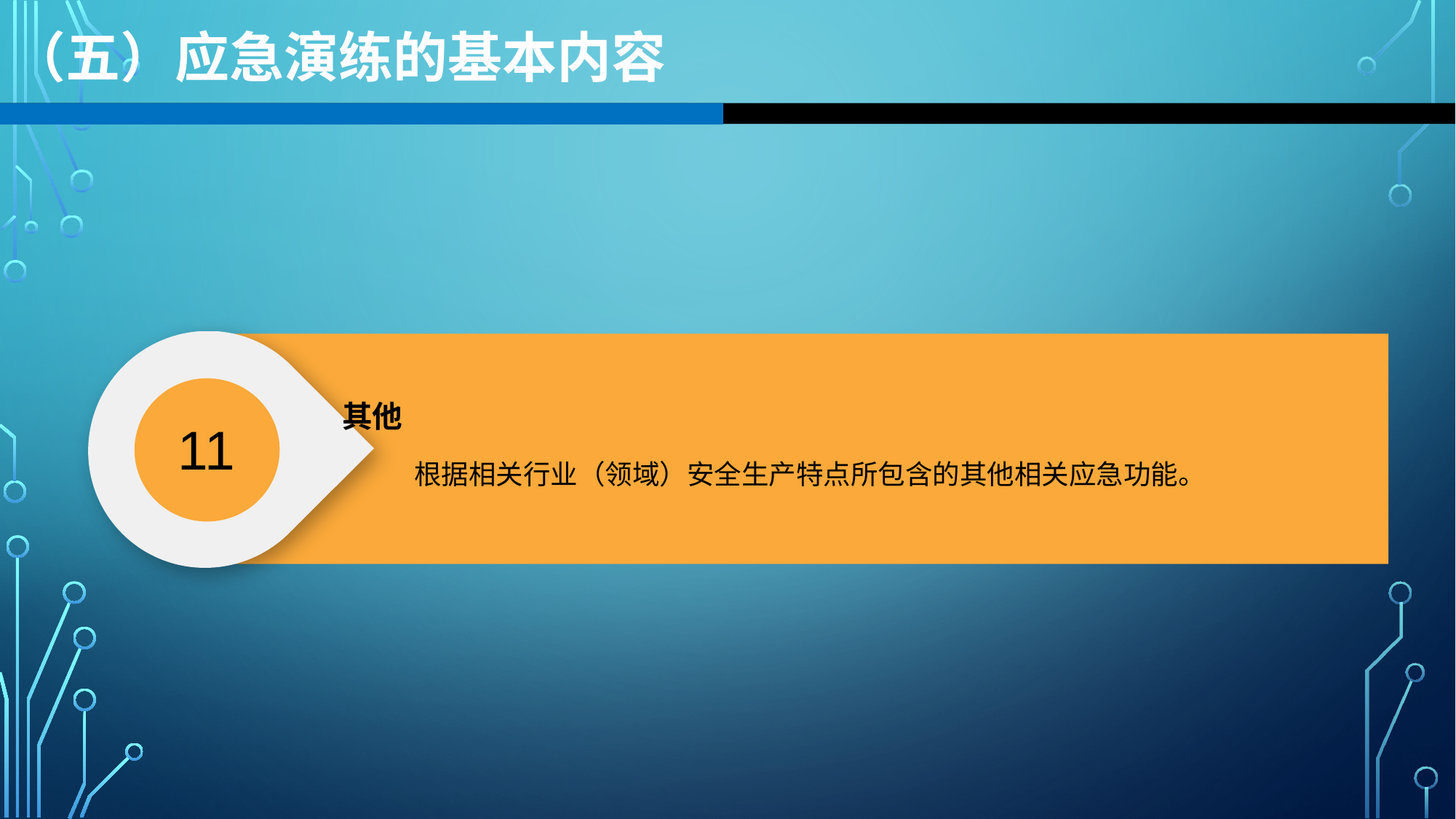

（五）应急演练的基本内容

其他
11
根据相关行业（领域）安全生产特点所包含的其他相关应急功能。